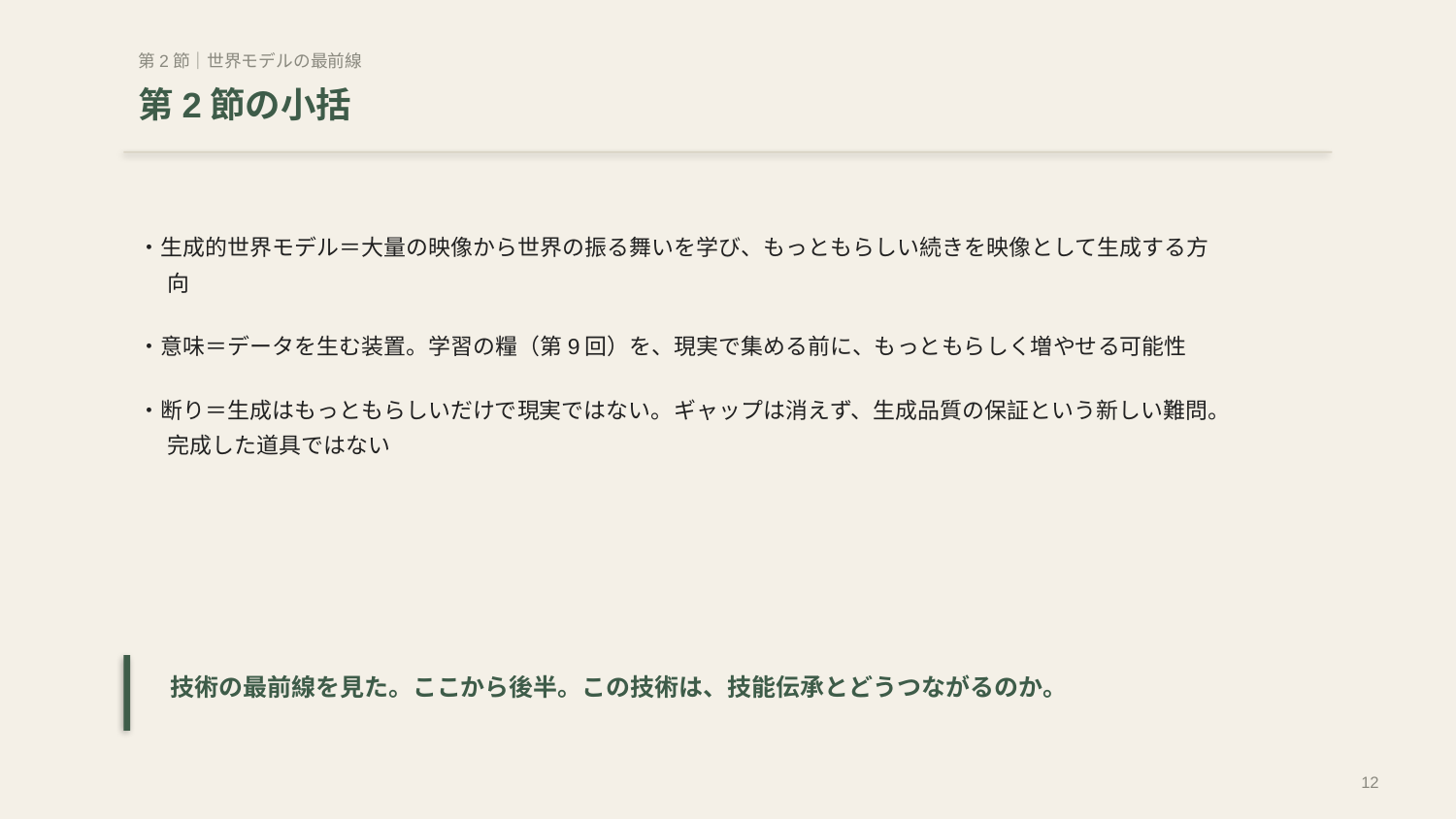

第2節｜世界モデルの最前線
第2節の小括

・生成的世界モデル＝大量の映像から世界の振る舞いを学び、もっともらしい続きを映像として生成する方向
・意味＝データを生む装置。学習の糧（第9回）を、現実で集める前に、もっともらしく増やせる可能性
・断り＝生成はもっともらしいだけで現実ではない。ギャップは消えず、生成品質の保証という新しい難問。完成した道具ではない

技術の最前線を見た。ここから後半。この技術は、技能伝承とどうつながるのか。
12